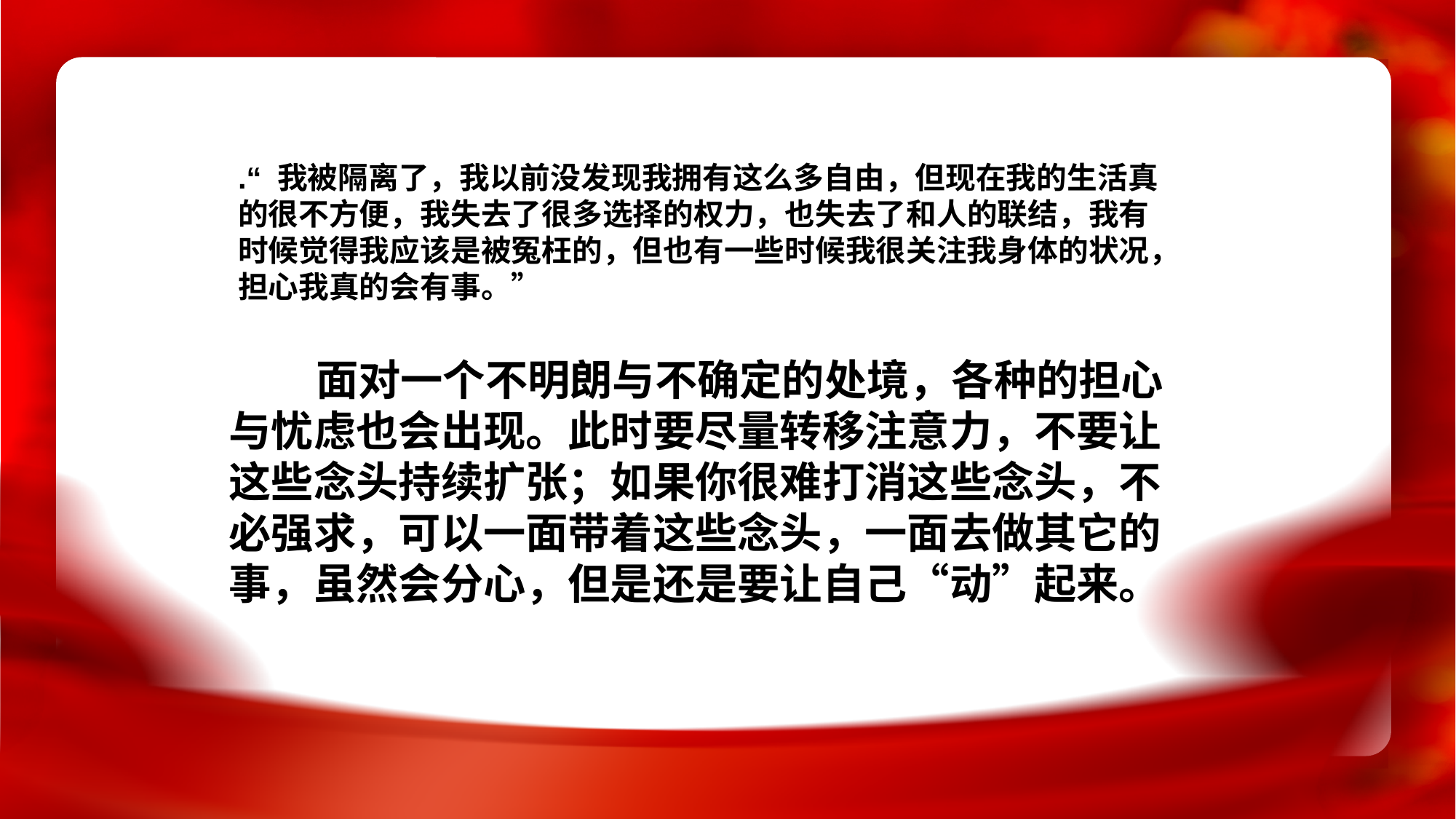

.“ 我被隔离了，我以前没发现我拥有这么多自由，但现在我的生活真的很不方便，我失去了很多选择的权力，也失去了和人的联结，我有时候觉得我应该是被冤枉的，但也有一些时候我很关注我身体的状况，担心我真的会有事。”
             面对一个不明朗与不确定的处境，各种的担心与忧虑也会出现。此时要尽量转移注意力，不要让这些念头持续扩张；如果你很难打消这些念头，不必强求，可以一面带着这些念头，一面去做其它的事，虽然会分心，但是还是要让自己“动”起来。